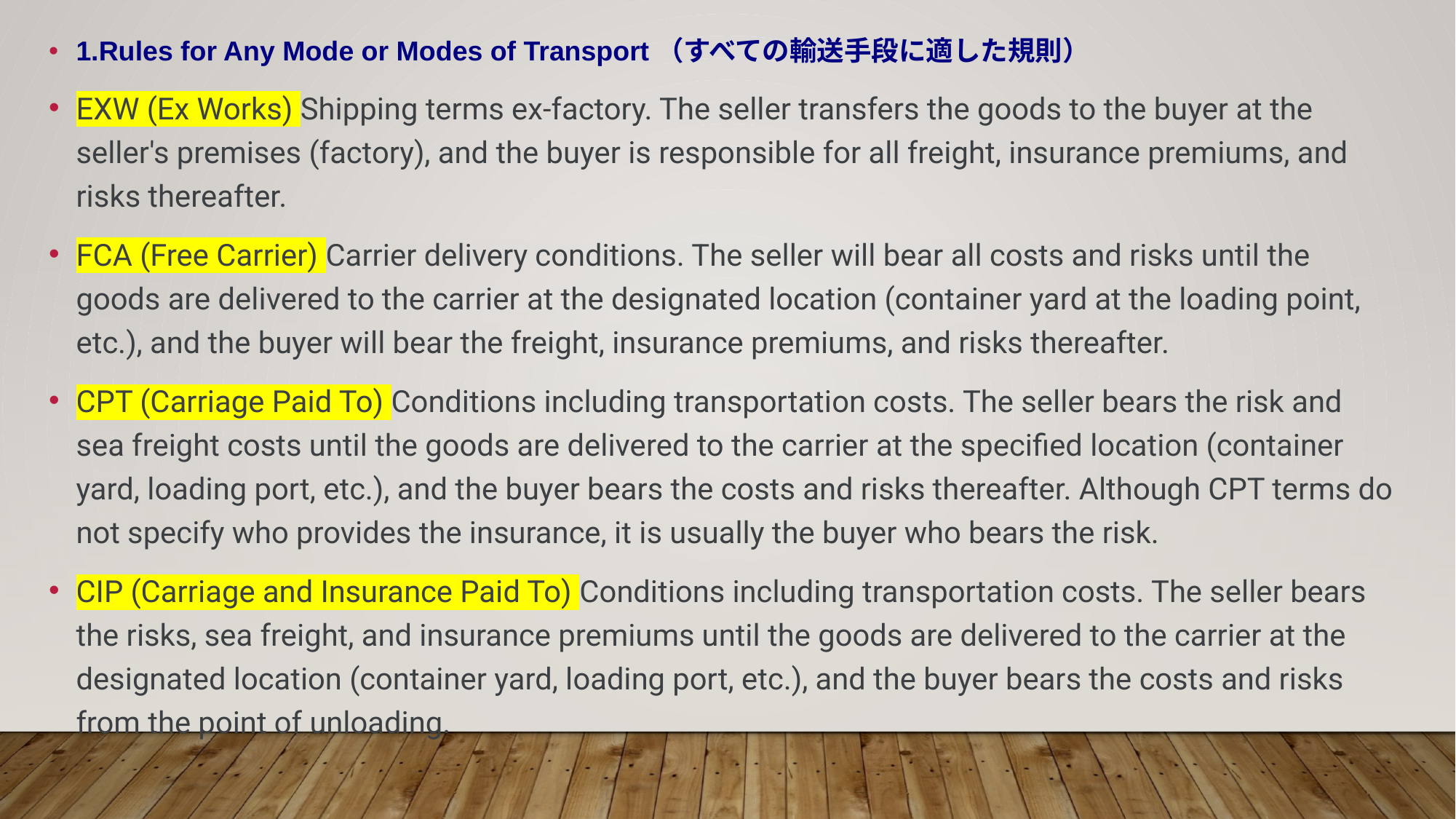

1.Rules for Any Mode or Modes of Transport（すべての輸送手段に適した規則）
EXW (Ex Works) Shipping terms ex-factory. The seller transfers the goods to the buyer at the seller's premises (factory), and the buyer is responsible for all freight, insurance premiums, and risks thereafter.
FCA (Free Carrier) Carrier delivery conditions. The seller will bear all costs and risks until the goods are delivered to the carrier at the designated location (container yard at the loading point, etc.), and the buyer will bear the freight, insurance premiums, and risks thereafter.
CPT (Carriage Paid To) Conditions including transportation costs. The seller bears the risk and sea freight costs until the goods are delivered to the carrier at the specified location (container yard, loading port, etc.), and the buyer bears the costs and risks thereafter. Although CPT terms do not specify who provides the insurance, it is usually the buyer who bears the risk.
CIP (Carriage and Insurance Paid To) Conditions including transportation costs. The seller bears the risks, sea freight, and insurance premiums until the goods are delivered to the carrier at the designated location (container yard, loading port, etc.), and the buyer bears the costs and risks from the point of unloading.